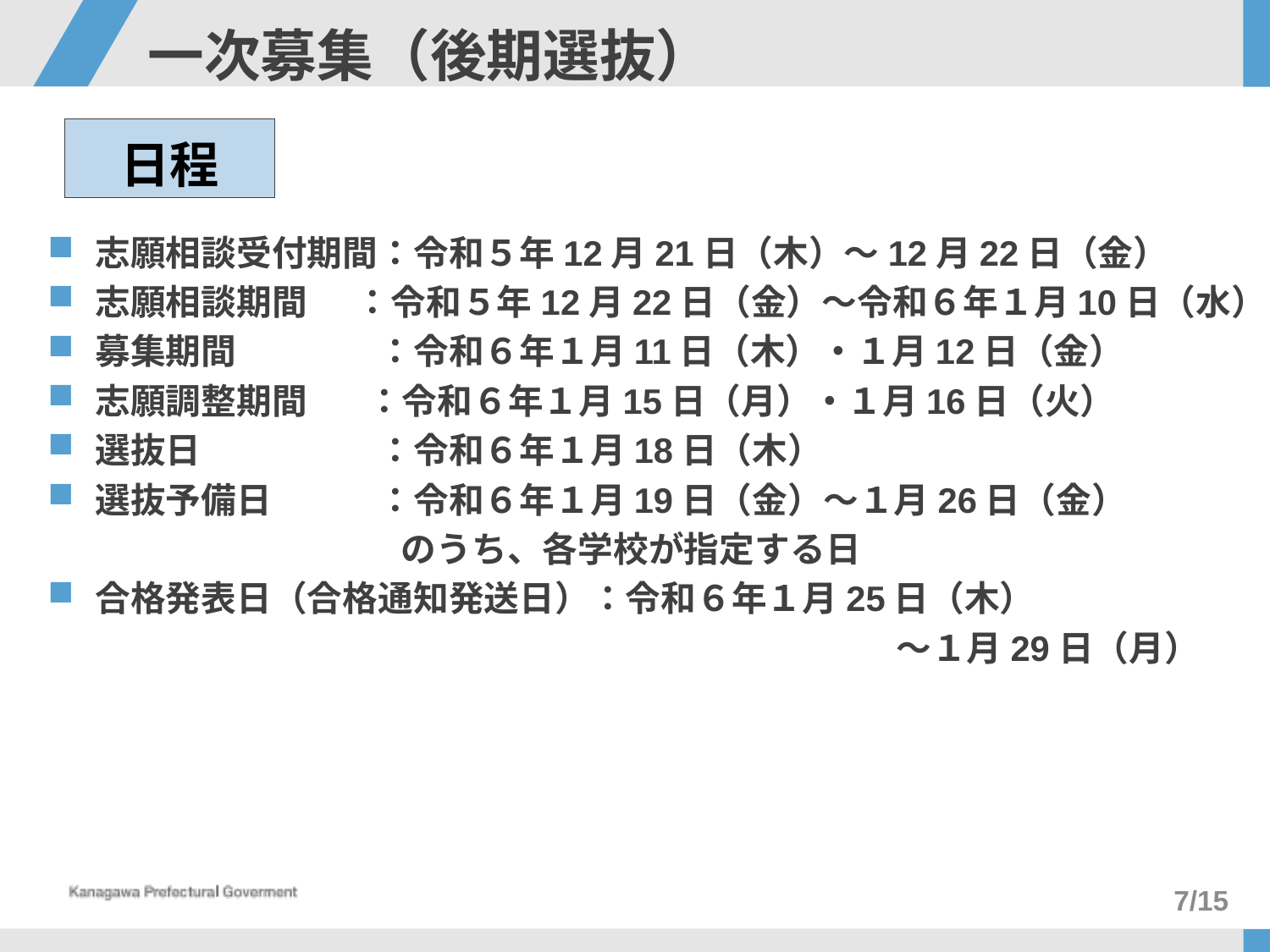

# 一次募集（後期選抜）
日程
志願相談受付期間：令和５年12月21日（木）～12月22日（金）
志願相談期間      ：令和５年12月22日（金）～令和６年１月10日（水）
募集期間　　　　：令和６年１月11日（木）・１月12日（金）
志願調整期間　   ：令和６年１月15日（月）・１月16日（火）
選抜日　　　　　：令和６年１月18日（木）
選抜予備日　　　：令和６年１月19日（金）～１月26日（金）
　　　　　　　　　　のうち、各学校が指定する日
合格発表日（合格通知発送日）：令和６年１月25日（木）
　　　　　　　　　　　　　　　　　　　　　　　　～１月29日（月）

7/15